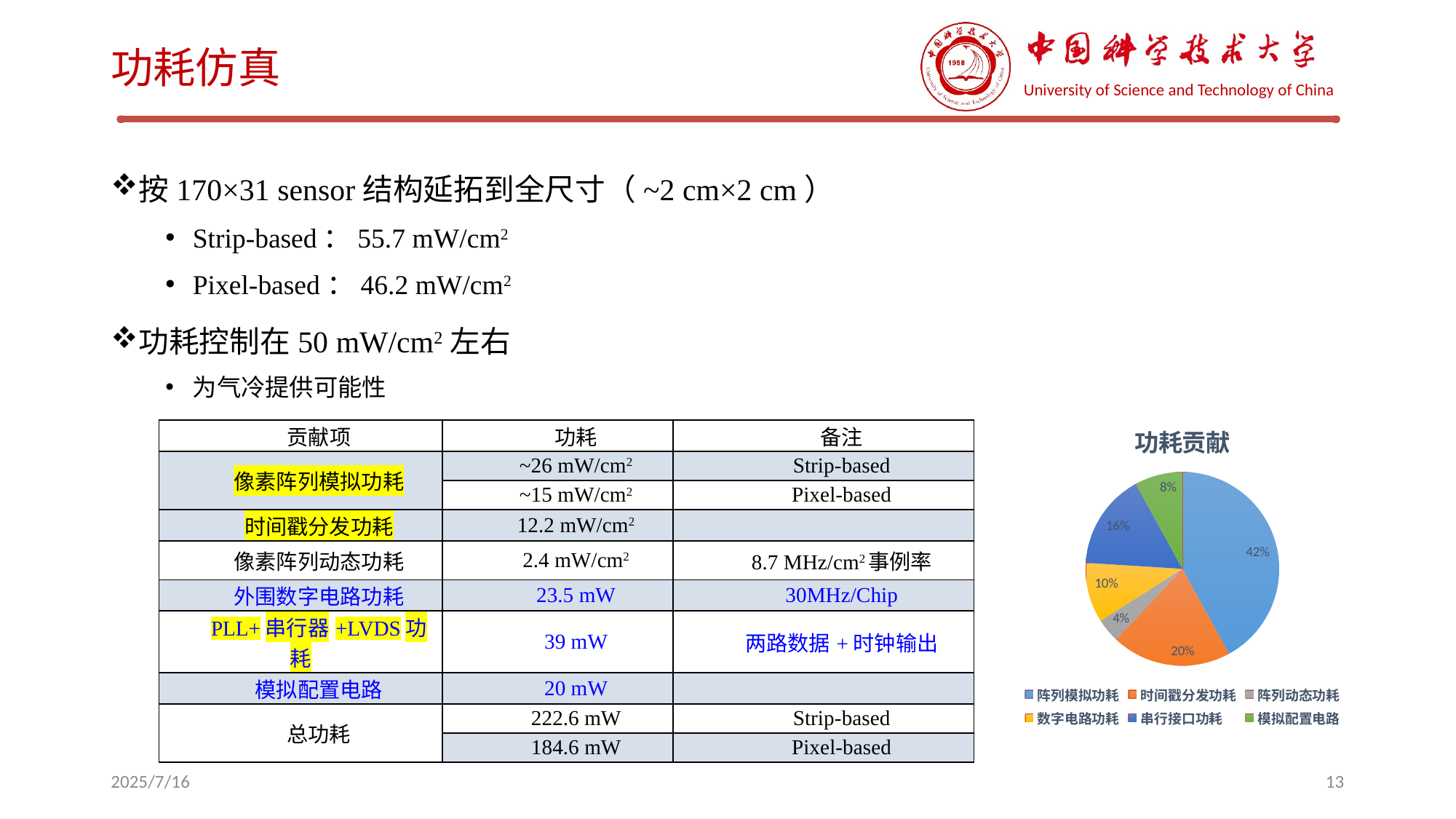

# 功耗仿真
按170×31 sensor结构延拓到全尺寸（~2 cm×2 cm）
Strip-based：55.7 mW/cm2
Pixel-based：46.2 mW/cm2
功耗控制在50 mW/cm2左右
为气冷提供可能性

### Chart: 功耗贡献

| Category |  |
|---|---|
| 阵列模拟功耗 | 0.42 |
| 时间戳分发功耗 | 0.2 |
| 阵列动态功耗 | 0.04 |
| 数字电路功耗 | 0.1 |
| 串行接口功耗 | 0.16 |
| 模拟配置电路 | 0.08 |
| 贡献项 | 功耗 | 备注 |
| --- | --- | --- |
| 像素阵列模拟功耗 | ~26 mW/cm2 | Strip-based |
|  | ~15 mW/cm2 | Pixel-based |
| 时间戳分发功耗 | 12.2 mW/cm2 |  |
| 像素阵列动态功耗 | 2.4 mW/cm2 | 8.7 MHz/cm2事例率 |
| 外围数字电路功耗 | 23.5 mW | 30MHz/Chip |
| PLL+串行器+LVDS功耗 | 39 mW | 两路数据+时钟输出 |
| 模拟配置电路 | 20 mW |  |
| 总功耗 | 222.6 mW | Strip-based |
|  | 184.6 mW | Pixel-based |
2025/7/16
13